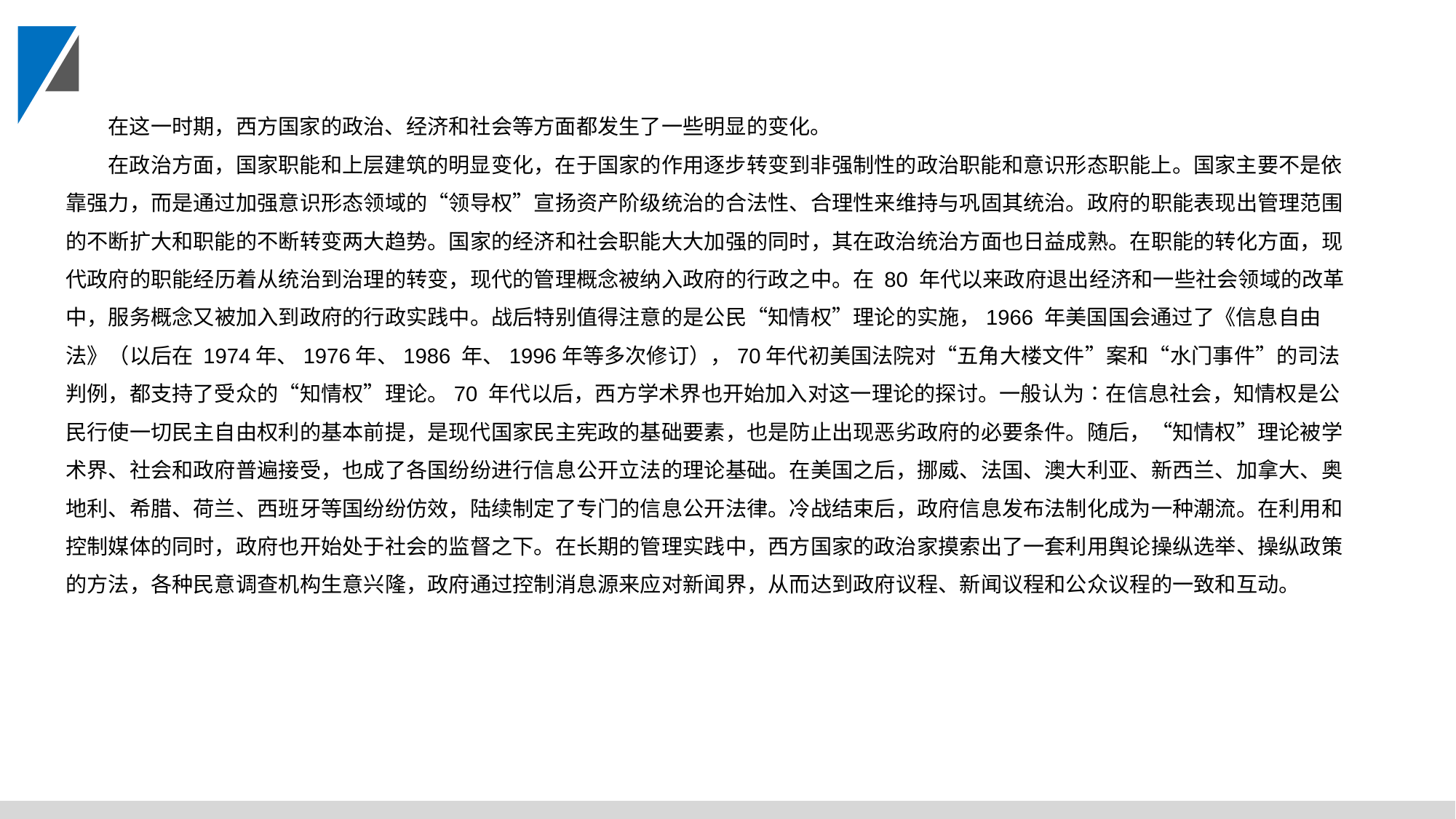

在这一时期，西方国家的政治、经济和社会等方面都发生了一些明显的变化。
在政治方面，国家职能和上层建筑的明显变化，在于国家的作用逐步转变到非强制性的政治职能和意识形态职能上。国家主要不是依靠强力，而是通过加强意识形态领域的“领导权”宣扬资产阶级统治的合法性、合理性来维持与巩固其统治。政府的职能表现出管理范围的不断扩大和职能的不断转变两大趋势。国家的经济和社会职能大大加强的同时，其在政治统治方面也日益成熟。在职能的转化方面，现代政府的职能经历着从统治到治理的转变，现代的管理概念被纳入政府的行政之中。在 80 年代以来政府退出经济和一些社会领域的改革中，服务概念又被加入到政府的行政实践中。战后特别值得注意的是公民“知情权”理论的实施，1966 年美国国会通过了《信息自由法》（以后在 1974年、1976年、1986 年、1996年等多次修订），70年代初美国法院对“五角大楼文件”案和“水门事件”的司法判例，都支持了受众的“知情权”理论。70 年代以后，西方学术界也开始加入对这一理论的探讨。一般认为∶在信息社会，知情权是公民行使一切民主自由权利的基本前提，是现代国家民主宪政的基础要素，也是防止出现恶劣政府的必要条件。随后，“知情权”理论被学术界、社会和政府普遍接受，也成了各国纷纷进行信息公开立法的理论基础。在美国之后，挪威、法国、澳大利亚、新西兰、加拿大、奥地利、希腊、荷兰、西班牙等国纷纷仿效，陆续制定了专门的信息公开法律。冷战结束后，政府信息发布法制化成为一种潮流。在利用和控制媒体的同时，政府也开始处于社会的监督之下。在长期的管理实践中，西方国家的政治家摸索出了一套利用舆论操纵选举、操纵政策的方法，各种民意调查机构生意兴隆，政府通过控制消息源来应对新闻界，从而达到政府议程、新闻议程和公众议程的一致和互动。